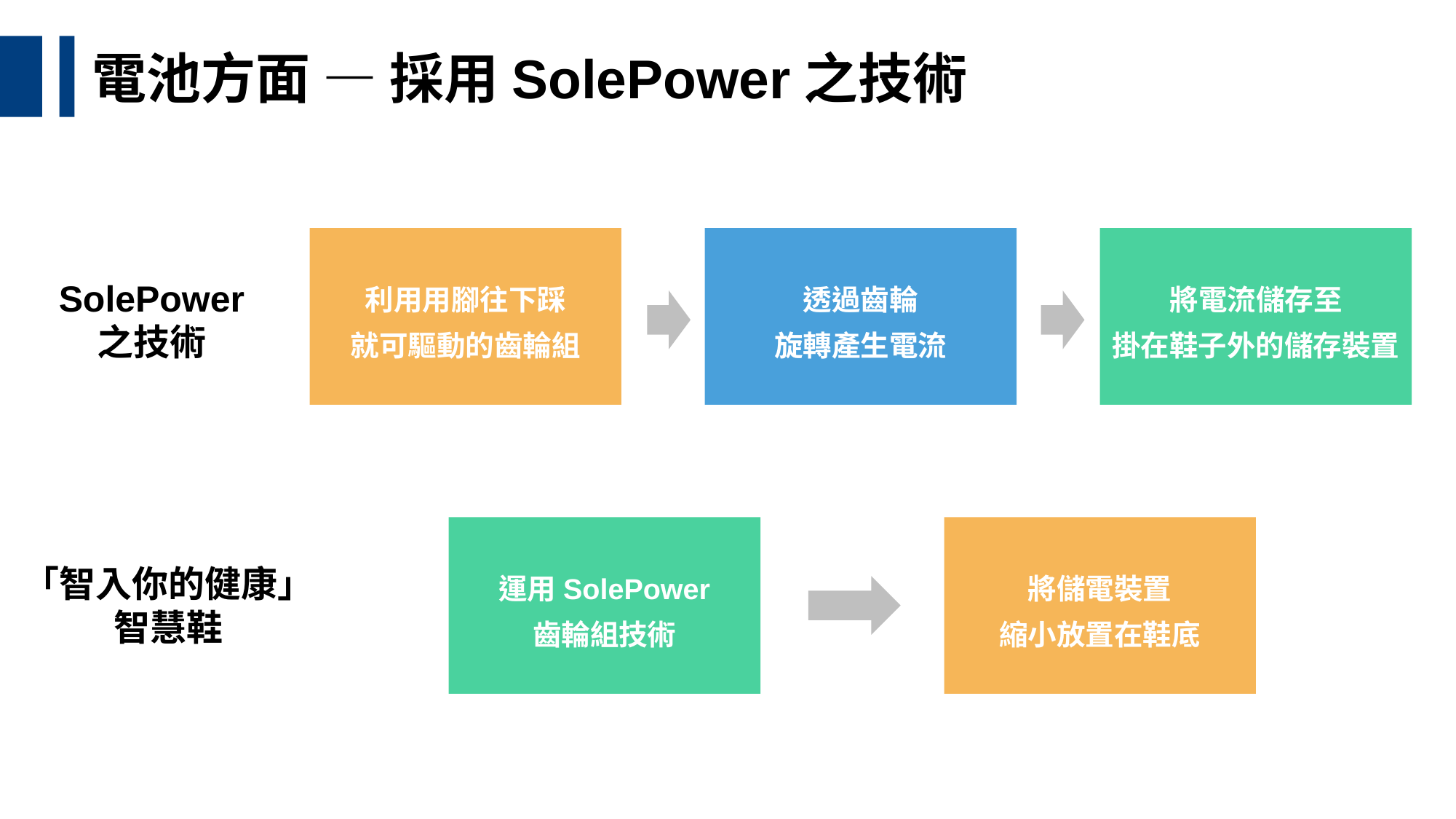

電池方面 — 採用SolePower之技術
利用用腳往下踩
就可驅動的齒輪組
透過齒輪
旋轉產生電流
將電流儲存至
掛在鞋子外的儲存裝置
SolePower
之技術

運用SolePower
齒輪組技術
將儲電裝置
縮小放置在鞋底
「智入你的健康」智慧鞋